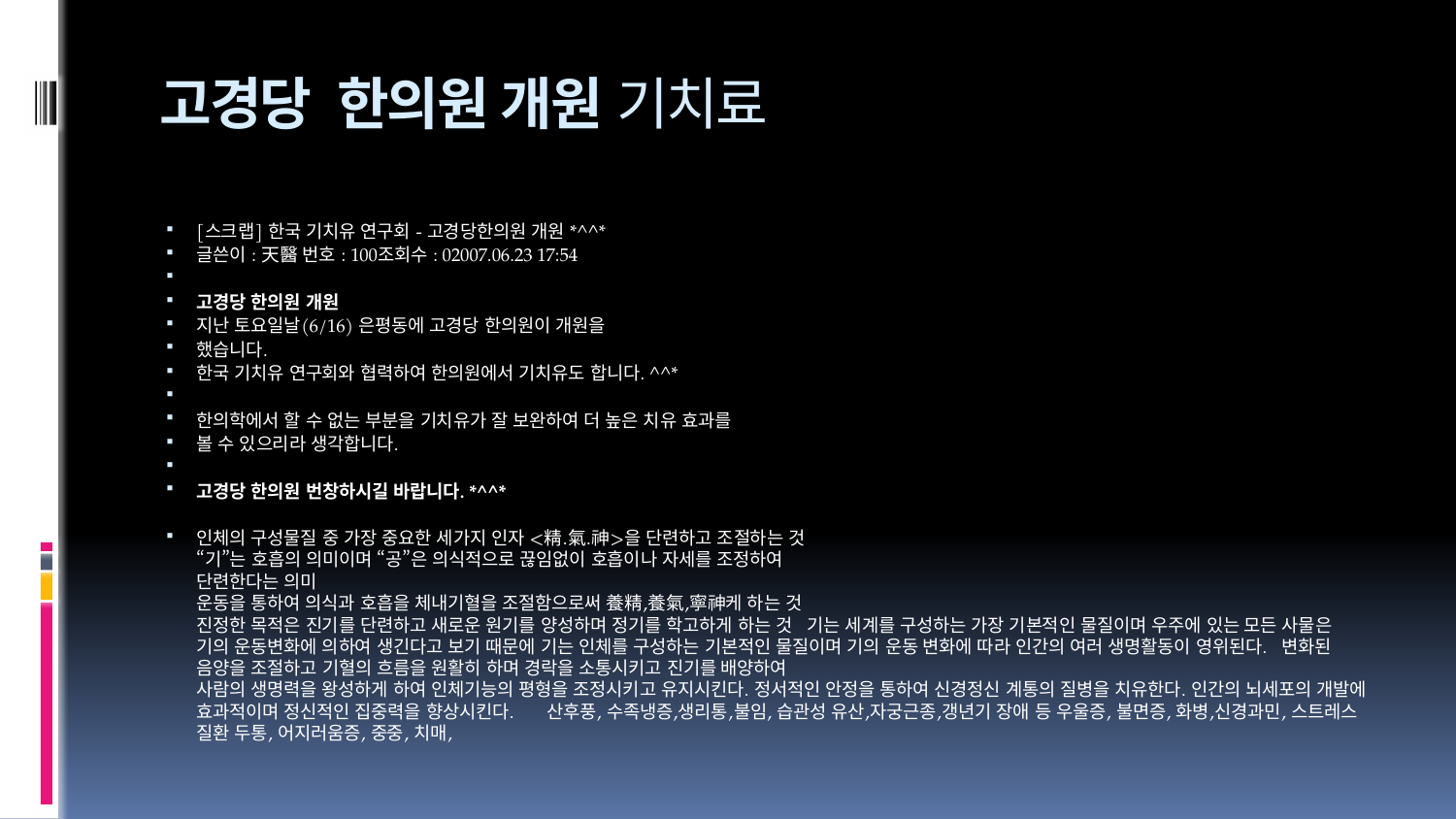

# 고경당  한의원 개원 기치료
[스크랩] 한국 기치유 연구회 - 고경당한의원 개원 *^^*
글쓴이 : 天醫 번호 : 100조회수 : 02007.06.23 17:54

고경당 한의원 개원
지난 토요일날(6/16) 은평동에 고경당 한의원이 개원을
했습니다.
한국 기치유 연구회와 협력하여 한의원에서 기치유도 합니다. ^^*

한의학에서 할 수 없는 부분을 기치유가 잘 보완하여 더 높은 치유 효과를
볼 수 있으리라 생각합니다.

고경당 한의원 번창하시길 바랍니다. *^^*

인체의 구성물질 중 가장 중요한 세가지 인자 <精.氣.神>을 단련하고 조절하는 것
“기”는 호흡의 의미이며 “공”은 의식적으로 끊임없이 호흡이나 자세를 조정하여
단련한다는 의미
운동을 통하여 의식과 호흡을 체내기혈을 조절함으로써 養精,養氣,寧神케 하는 것
진정한 목적은 진기를 단련하고 새로운 원기를 양성하며 정기를 학고하게 하는 것   기는 세계를 구성하는 가장 기본적인 물질이며 우주에 있는 모든 사물은 기의 운동변화에 의하여 생긴다고 보기 때문에 기는 인체를 구성하는 기본적인 물질이며 기의 운동 변화에 따라 인간의 여러 생명활동이 영위된다.   변화된 음양을 조절하고 기혈의 흐름을 원활히 하며 경락을 소통시키고 진기를 배양하여
사람의 생명력을 왕성하게 하여 인체기능의 평형을 조정시키고 유지시킨다. 정서적인 안정을 통하여 신경정신 계통의 질병을 치유한다. 인간의 뇌세포의 개발에 효과적이며 정신적인 집중력을 향상시킨다.       산후풍, 수족냉증,생리통,불임, 습관성 유산,자궁근종,갱년기 장애 등 우울증, 불면증, 화병,신경과민, 스트레스 질환 두통, 어지러움증, 중중, 치매,